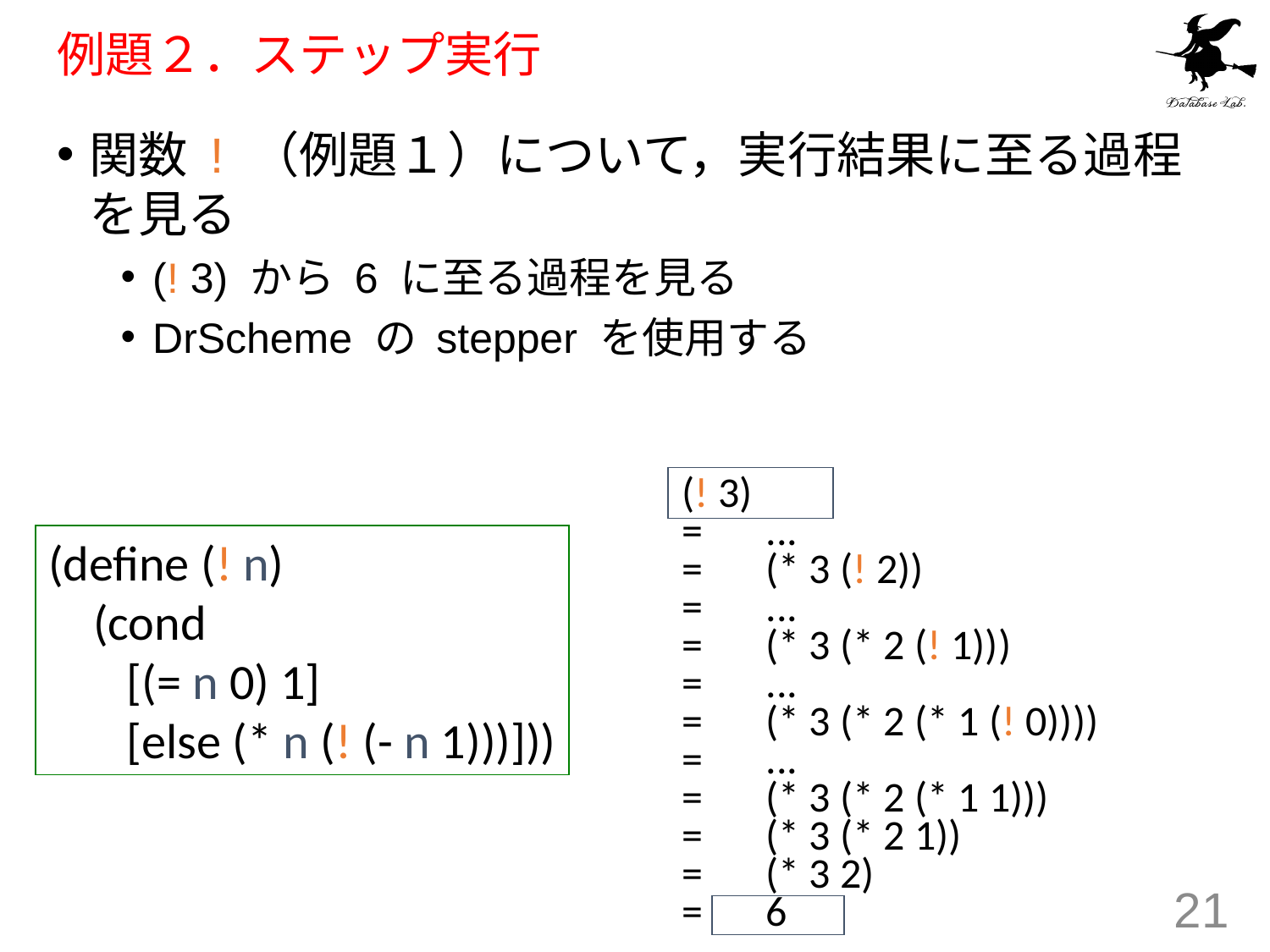

# 例題２．ステップ実行
関数 ! （例題１）について，実行結果に至る過程を見る
(! 3) から 6 に至る過程を見る
DrScheme の stepper を使用する

(! 3)
=　...
=　(* 3 (! 2))
=　...
=　(* 3 (* 2 (! 1)))
=　...
=　(* 3 (* 2 (* 1 (! 0))))
=　...
=　(* 3 (* 2 (* 1 1)))
=　(* 3 (* 2 1))
=　(* 3 2)
=　6
(define (! n)
    (cond
       [(= n 0) 1]
       [else (* n (! (- n 1)))]))

21